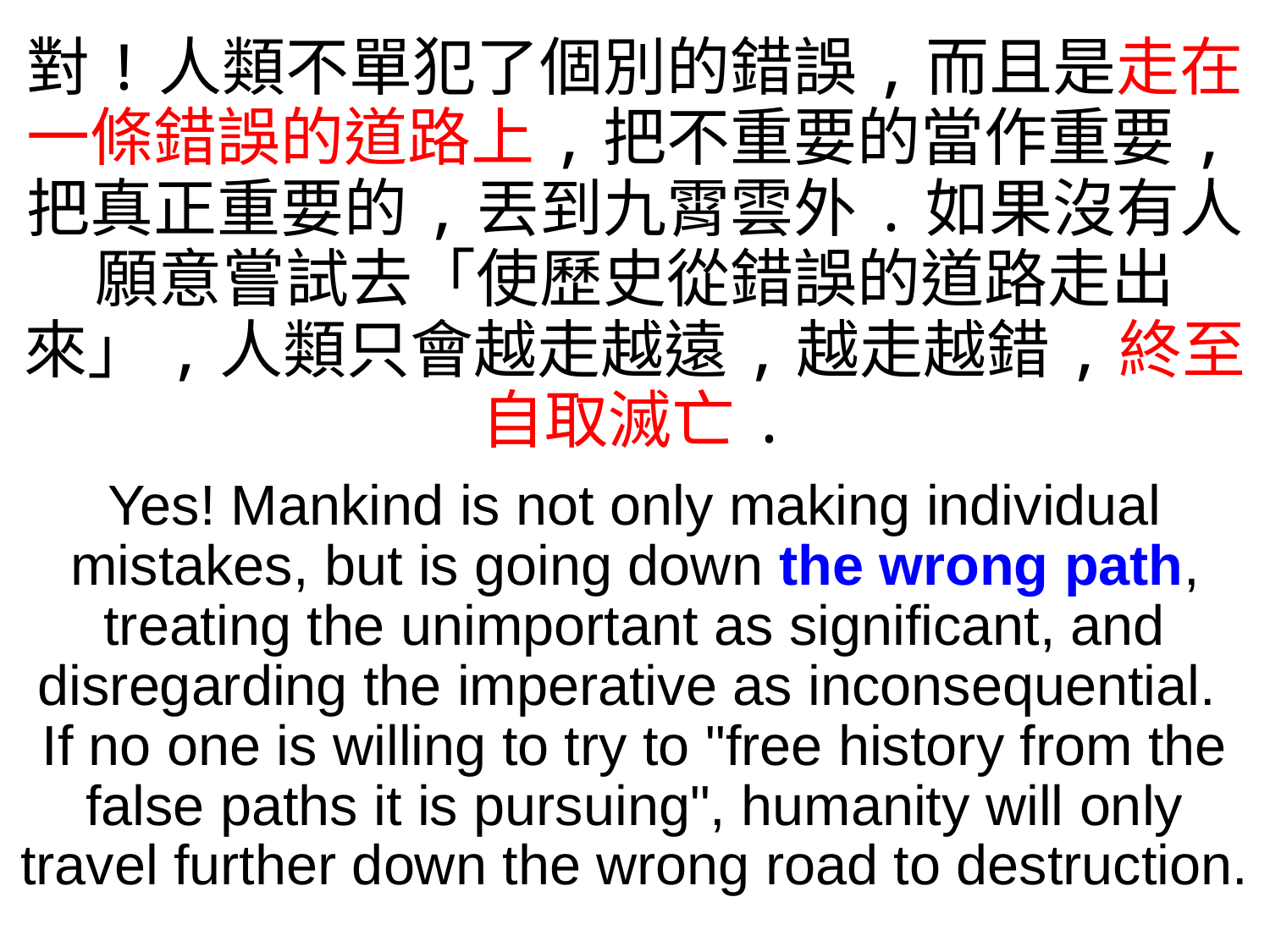

對!人類不單犯了個別的錯誤,而且是走在一條錯誤的道路上,把不重要的當作重要,把真正重要的,丟到九霄雲外.如果沒有人願意嘗試去「使歷史從錯誤的道路走出來」,人類只會越走越遠,越走越錯,終至自取滅亡.
Yes! Mankind is not only making individual mistakes, but is going down the wrong path, treating the unimportant as significant, and disregarding the imperative as inconsequential.
If no one is willing to try to "free history from the false paths it is pursuing", humanity will only travel further down the wrong road to destruction.